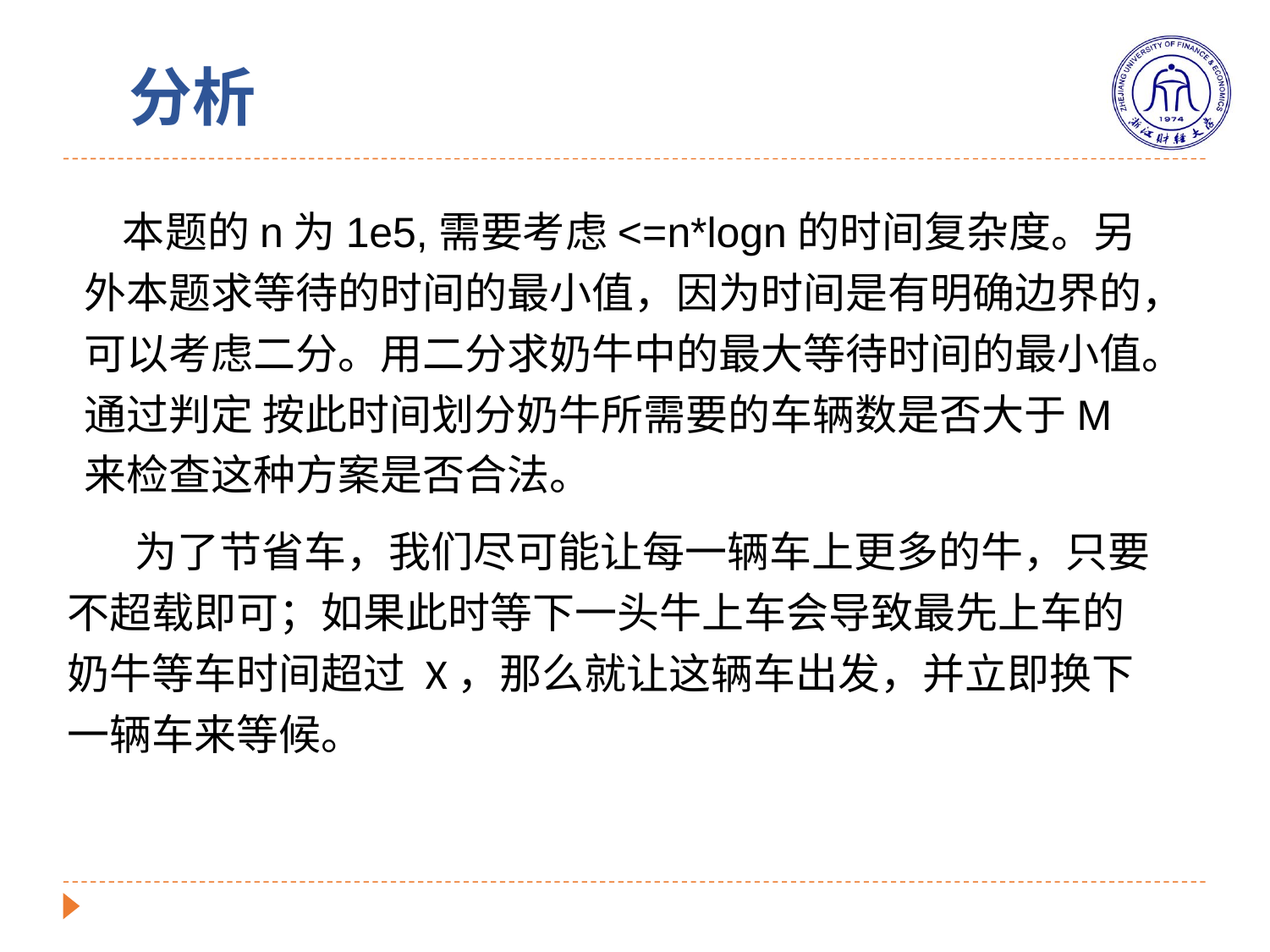

# 分析
   本题的n为1e5,需要考虑<=n*logn的时间复杂度。另外本题求等待的时间的最小值，因为时间是有明确边界的，可以考虑二分。用二分求奶牛中的最大等待时间的最小值。通过判定 按此时间划分奶牛所需要的车辆数是否大于M 来检查这种方案是否合法。
      为了节省车，我们尽可能让每一辆车上更多的牛，只要不超载即可；如果此时等下一头牛上车会导致最先上车的奶牛等车时间超过 X，那么就让这辆车出发，并立即换下一辆车来等候。
42